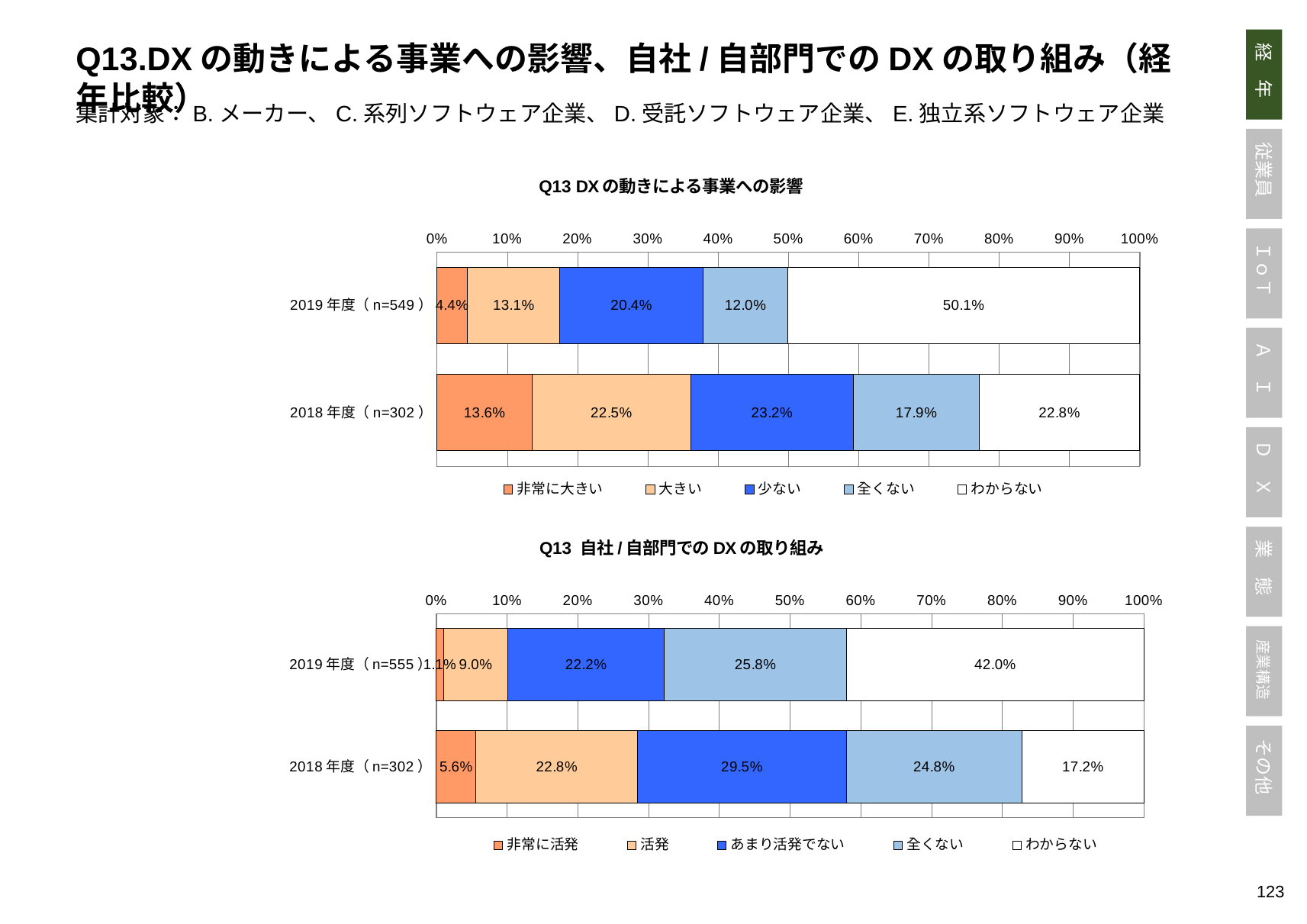

Q13.DXの動きによる事業への影響、自社/自部門でのDXの取り組み（経年比較）
集計対象：B.メーカー、C.系列ソフトウェア企業、D.受託ソフトウェア企業、E.独立系ソフトウェア企業

### Chart: Q13 DXの動きによる事業への影響

| Category | 非常に大きい | 大きい | 少ない | 全くない | わからない |
|---|---|---|---|---|---|
| 2019年度（n=549） | 0.04371584699453552 | 0.13114754098360656 | 0.2040072859744991 | 0.12021857923497267 | 0.5009107468123861 |
| 2018年度（n=302） | 0.1357615894039735 | 0.2251655629139073 | 0.23178807947019867 | 0.17880794701986755 | 0.22847682119205298 |

### Chart: Q13 自社/自部門でのDXの取り組み

| Category | 非常に活発 | 活発 | あまり活発でない | 全くない | わからない |
|---|---|---|---|---|---|
| 2019年度（n=555） | 0.010810810810810811 | 0.09009009009009009 | 0.22162162162162163 | 0.25765765765765763 | 0.4198198198198198 |
| 2018年度（n=302） | 0.056291390728476824 | 0.22847682119205298 | 0.2947019867549669 | 0.24834437086092714 | 0.17218543046357615 |
123